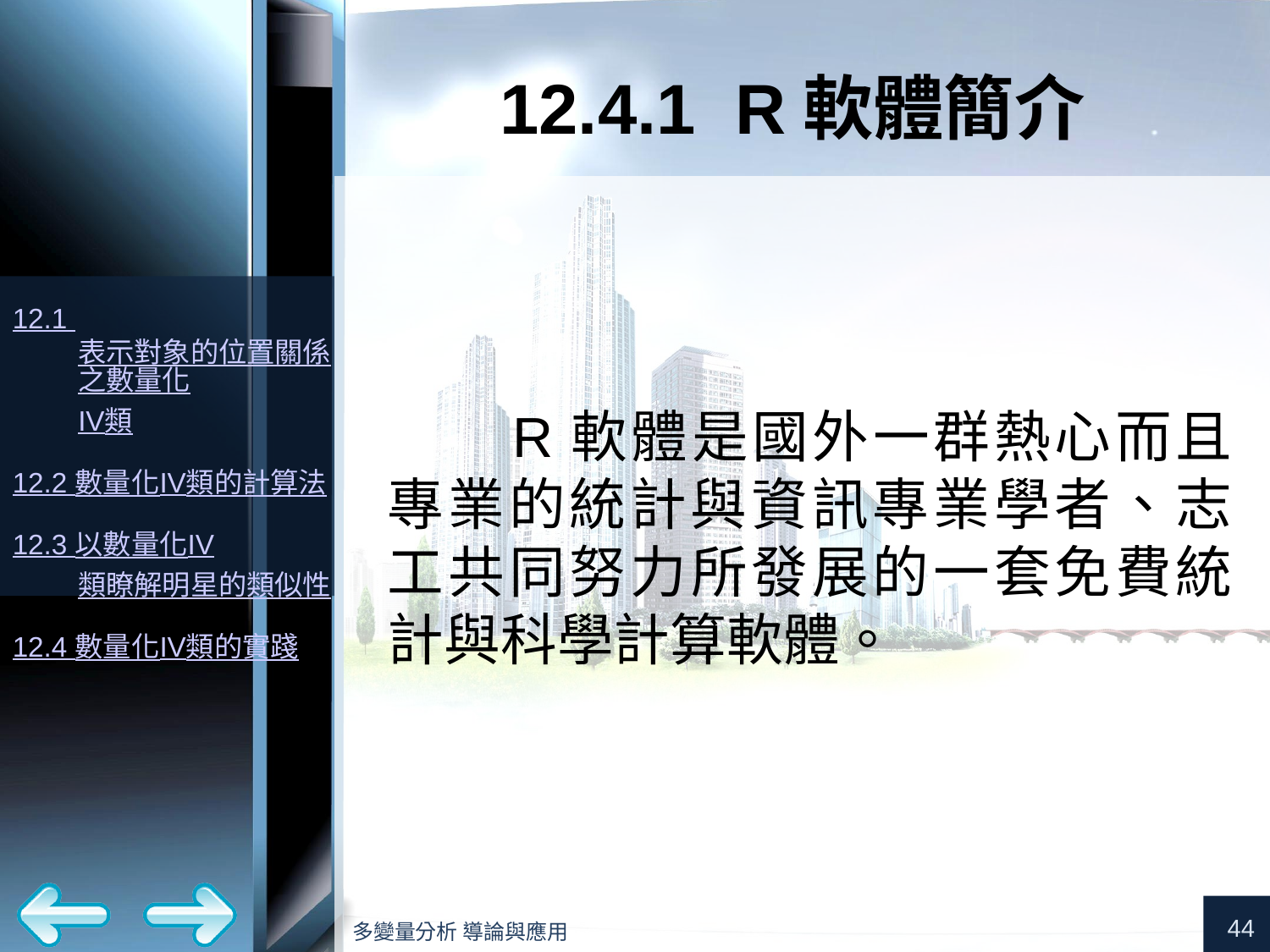

# 12.4.1  R軟體簡介
R軟體是國外一群熱心而且專業的統計與資訊專業學者、志工共同努力所發展的一套免費統計與科學計算軟體。
44
多變量分析 導論與應用